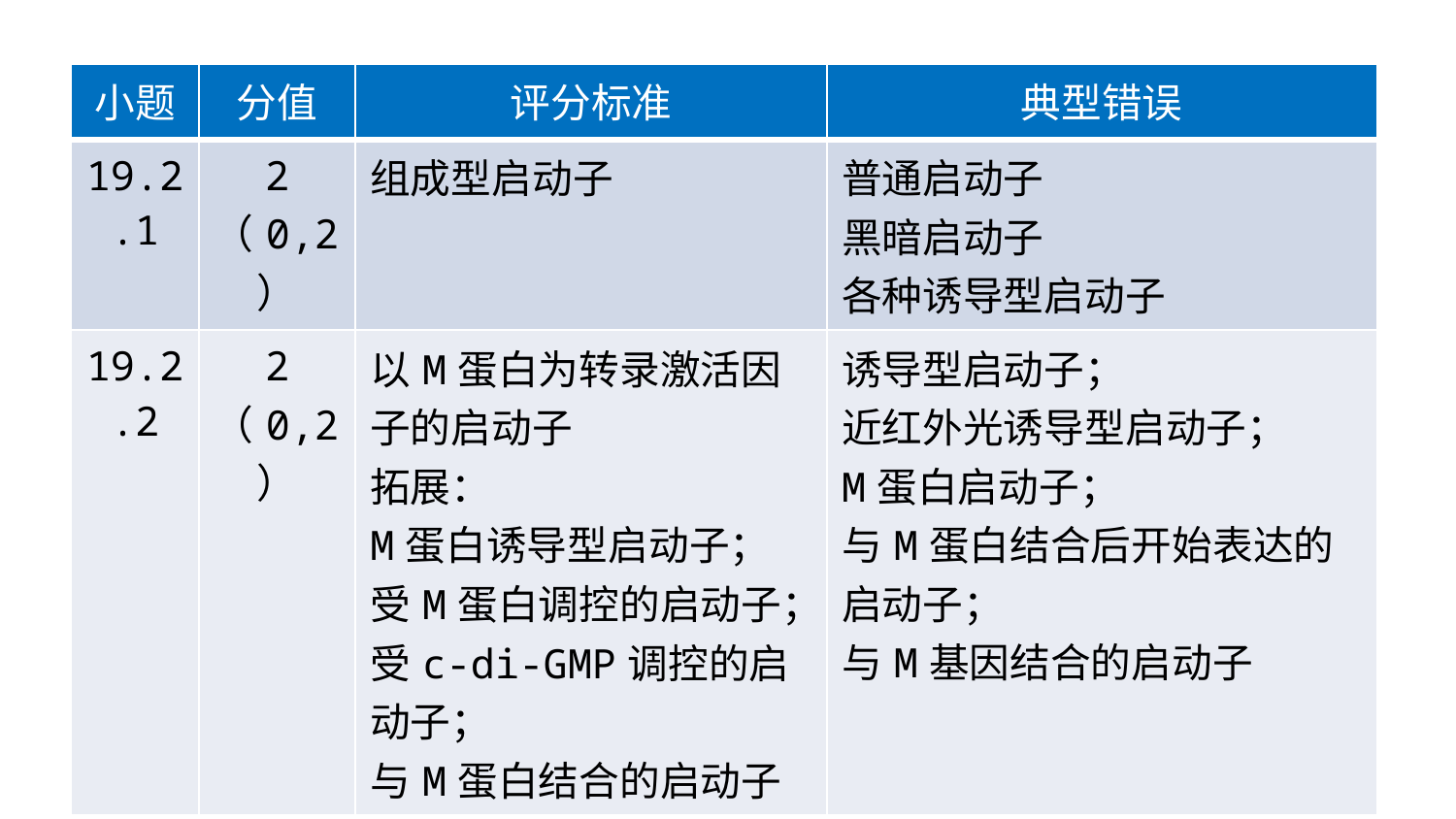

| 小题 | 分值 | 评分标准 | 典型错误 |
| --- | --- | --- | --- |
| 19.2.1 | 2 （0,2） | 组成型启动子 | 普通启动子 黑暗启动子 各种诱导型启动子 |
| 19.2.2 | 2 （0,2） | 以M蛋白为转录激活因子的启动子 拓展： M蛋白诱导型启动子； 受M蛋白调控的启动子； 受c-di-GMP调控的启动子； 与M蛋白结合的启动子 | 诱导型启动子； 近红外光诱导型启动子； M蛋白启动子； 与M蛋白结合后开始表达的启动子； 与M基因结合的启动子 |